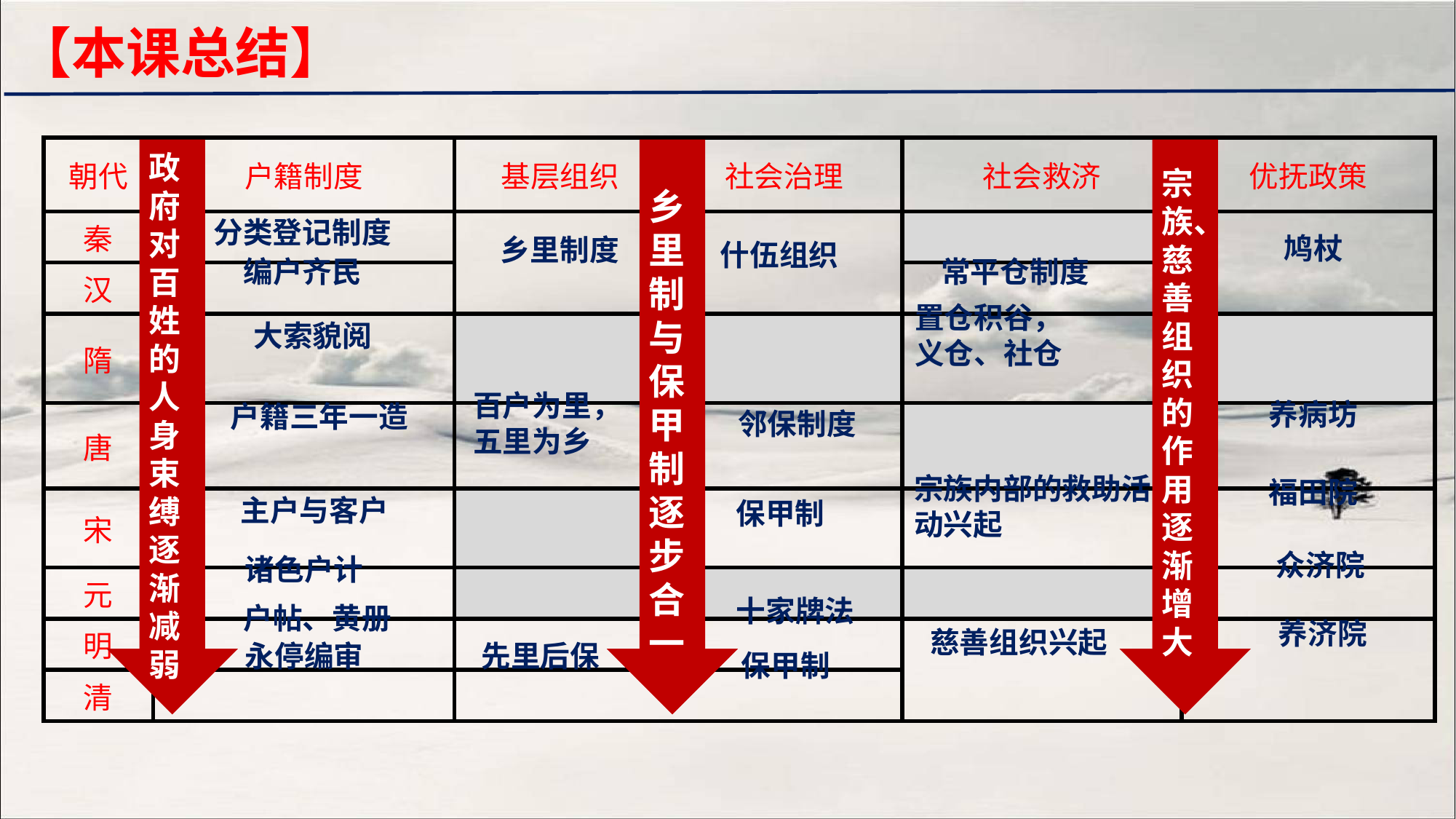

【本课总结】
| 朝代 | 户籍制度 | 基层组织 | 社会治理 | 社会救济 | 优抚政策 |
| --- | --- | --- | --- | --- | --- |
| 秦 |  |  |  |  |  |
| 汉 |  |  |  |  |  |
| 隋 |  |  |  |  |  |
| 唐 |  |  |  |  |  |
| 宋 |  |  |  |  |  |
| 元 |  |  |  |  |  |
| 明 |  |  |  |  |  |
| 清 |  |  |  |  |  |

政府对百姓的人身束缚逐渐减弱
宗族、慈善组织的作用逐渐增大
乡里制与保甲制逐步合一
分类登记制度
鸠杖
乡里制度
什伍组织
编户齐民
常平仓制度
置仓积谷，
义仓、社仓
大索貌阅
百户为里，五里为乡
养病坊
户籍三年一造
邻保制度
宗族内部的救助活动兴起
福田院
主户与客户
保甲制
众济院
诸色户计
十家牌法
户帖、黄册
养济院
慈善组织兴起
先里后保
永停编审
保甲制